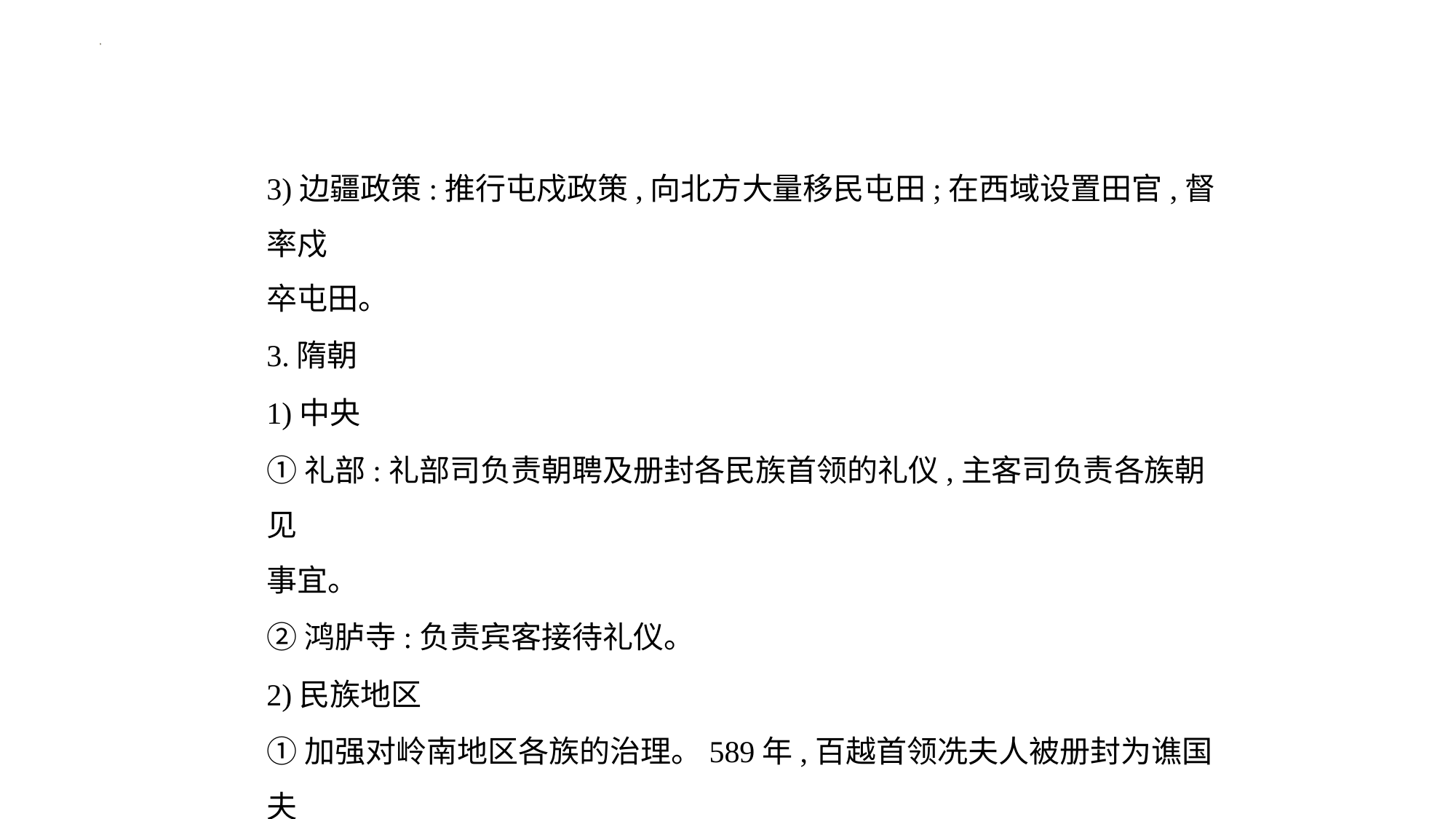

3)边疆政策:推行屯戍政策,向北方大量移民屯田;在西域设置田官,督率戍
卒屯田。
3.隋朝
1)中央
①礼部:礼部司负责朝聘及册封各民族首领的礼仪,主客司负责各族朝见
事宜。
②鸿胪寺:负责宾客接待礼仪。
2)民族地区
①加强对岭南地区各族的治理。589年,百越首领冼夫人被册封为谯国夫
人。